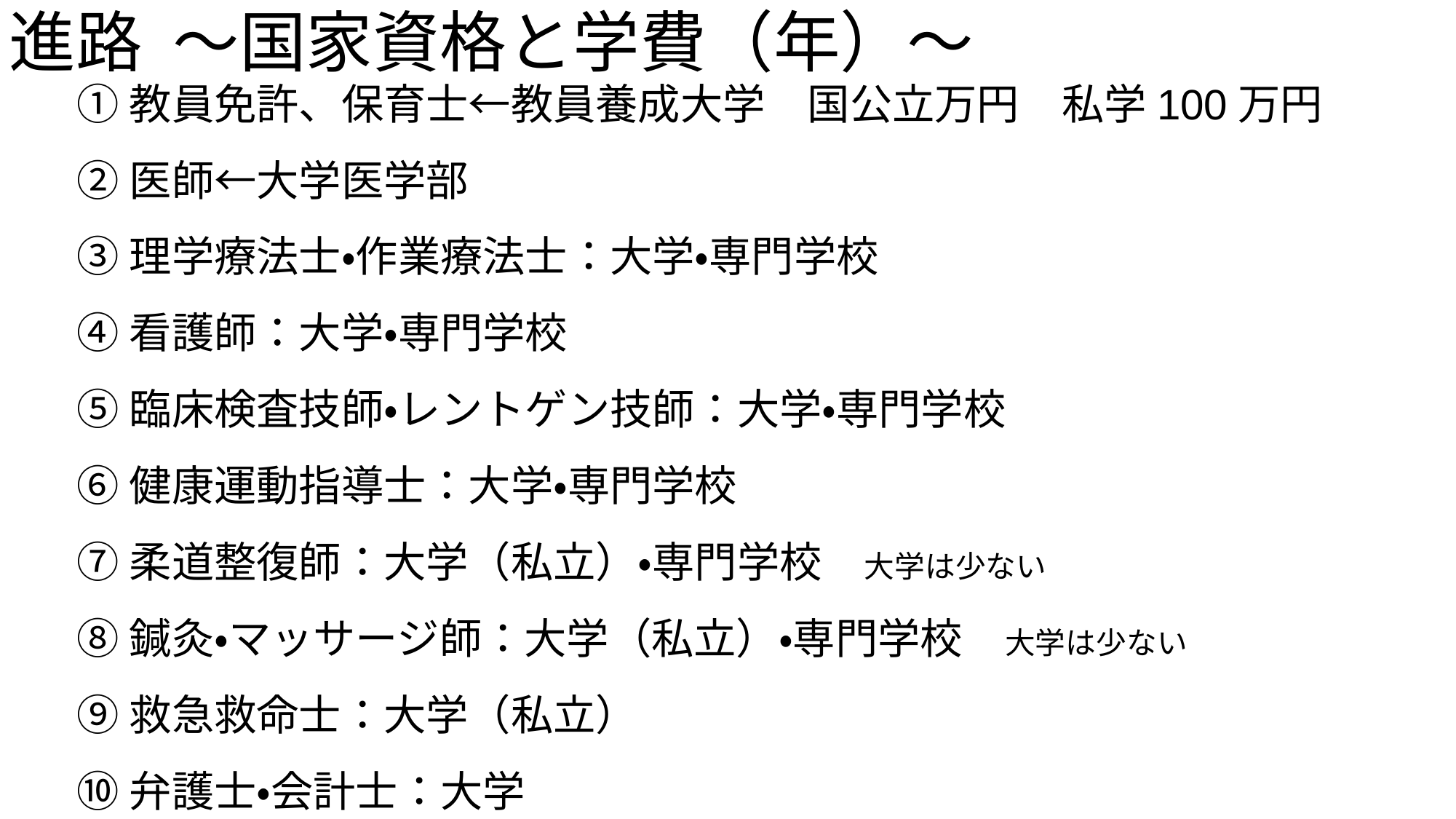

# 進路  〜国家資格と学費（年）〜
①教員免許、保育士←教員養成大学　国公立万円　私学100万円
②医師←大学医学部
③理学療法士・作業療法士：大学・専門学校
④看護師：大学・専門学校
⑤臨床検査技師・レントゲン技師：大学・専門学校
⑥健康運動指導士：大学・専門学校
⑦柔道整復師：大学（私立）・専門学校　大学は少ない
⑧鍼灸・マッサージ師：大学（私立）・専門学校　大学は少ない
⑨救急救命士：大学（私立）
⑩弁護士・会計士：大学